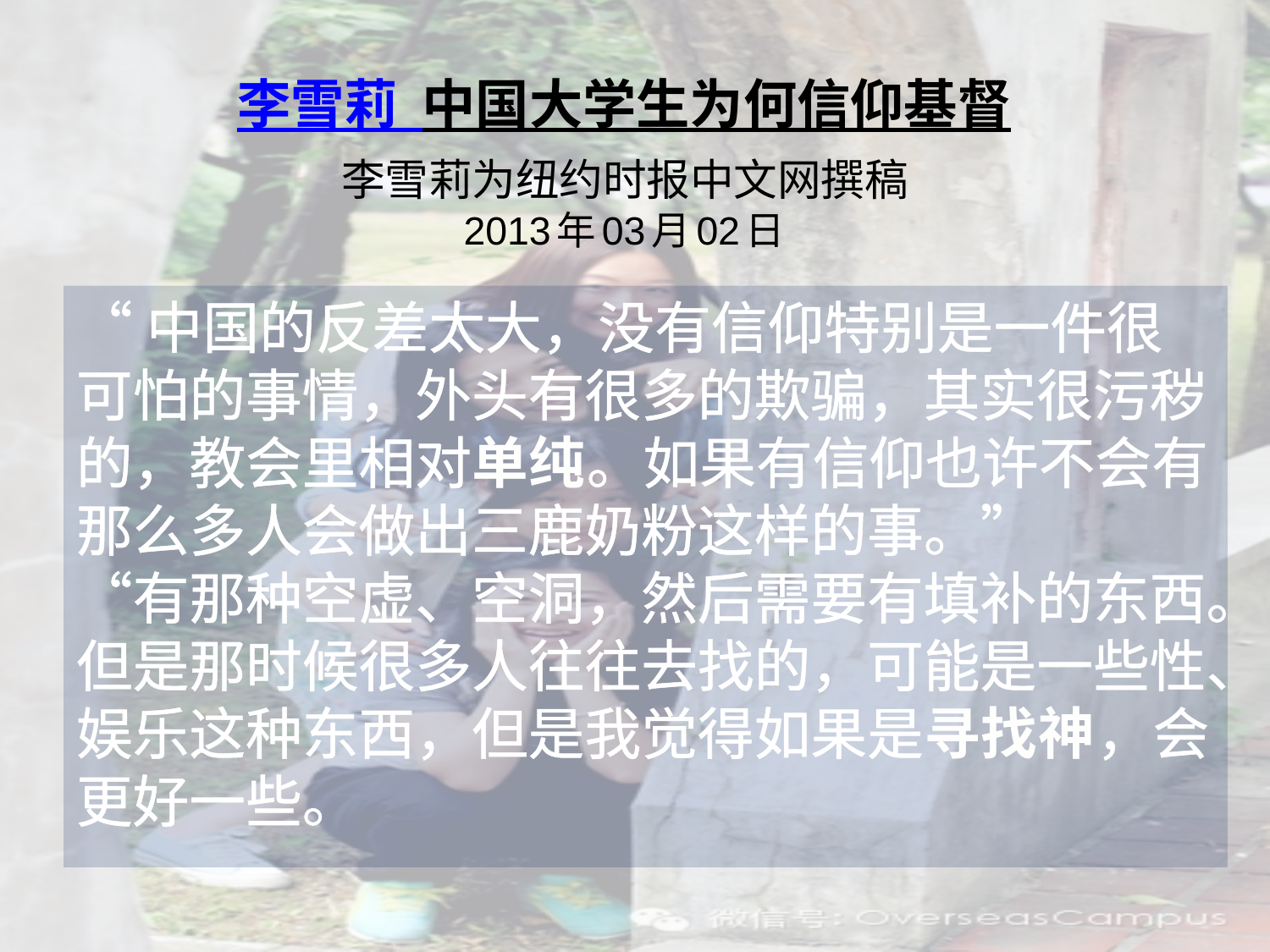

# 李雪莉  中国大学生为何信仰基督 李雪莉为纽约时报中文网撰稿  2013年03月02日
“中国的反差太大，没有信仰特别是一件很可怕的事情，外头有很多的欺骗，其实很污秽的，教会里相对单纯。如果有信仰也许不会有那么多人会做出三鹿奶粉这样的事。”
“有那种空虚、空洞，然后需要有填补的东西。但是那时候很多人往往去找的，可能是一些性、娱乐这种东西，但是我觉得如果是寻找神，会更好一些。